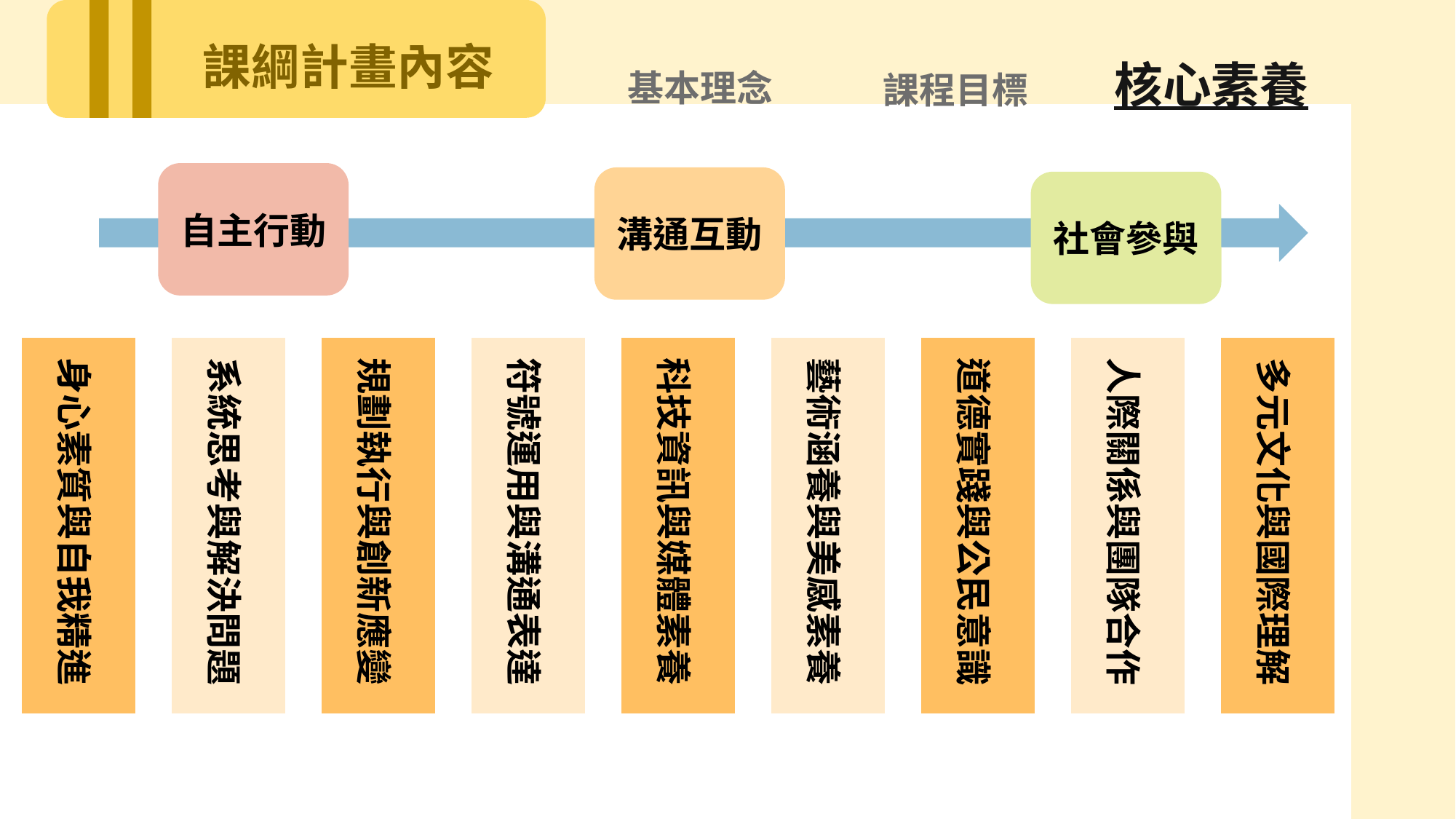

課綱計畫內容
核心素養
基本理念
課程目標
自主行動
溝通互動
社會參與

身心素質與自我精進
系統思考與解決問題
規劃執行與創新應變
符號運用與溝通表達
科技資訊與媒體素養
藝術涵養與美感素養
道德實踐與公民意識
人際關係與團隊合作
多元文化與國際理解